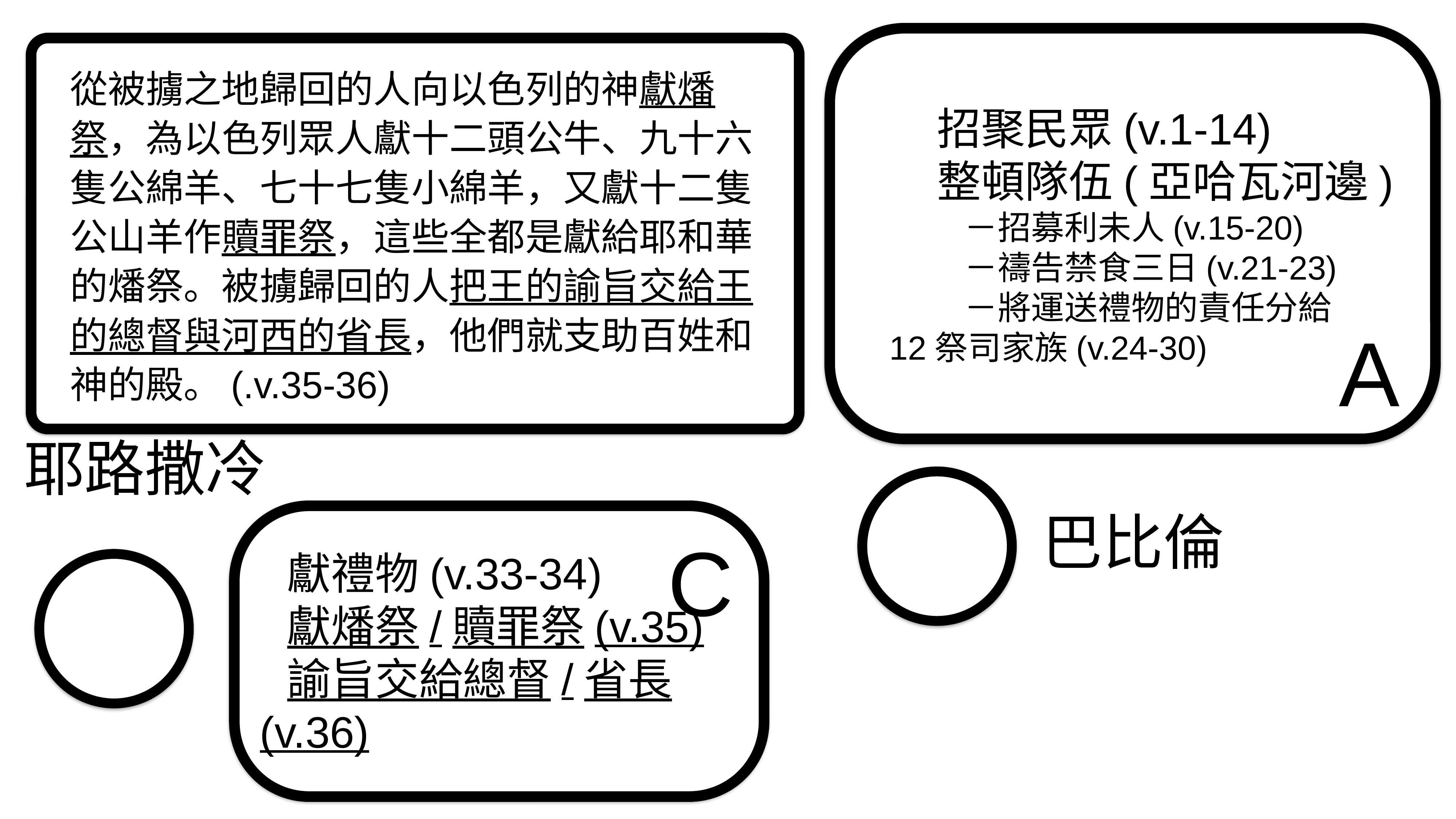

招聚民眾(v.1-14)
整頓隊伍(亞哈瓦河邊)
－招募利未人(v.15-20)
－禱告禁食三日(v.21-23)
－將運送禮物的責任分給
12祭司家族(v.24-30)
從被擄之地歸回的人向以色列的神獻燔祭，為以色列眾人獻十二頭公牛、九十六隻公綿羊、七十七隻小綿羊，又獻十二隻公山羊作贖罪祭，這些全都是獻給耶和華的燔祭。被擄歸回的人把王的諭旨交給王的總督與河西的省長，他們就支助百姓和神的殿。(.v.35-36)

以斯拉
從巴比倫到耶路撒冷
A
耶路撒冷

巴比倫
獻禮物(v.33-34)
獻燔祭/贖罪祭(v.35)
諭旨交給總督/省長(v.36)
C